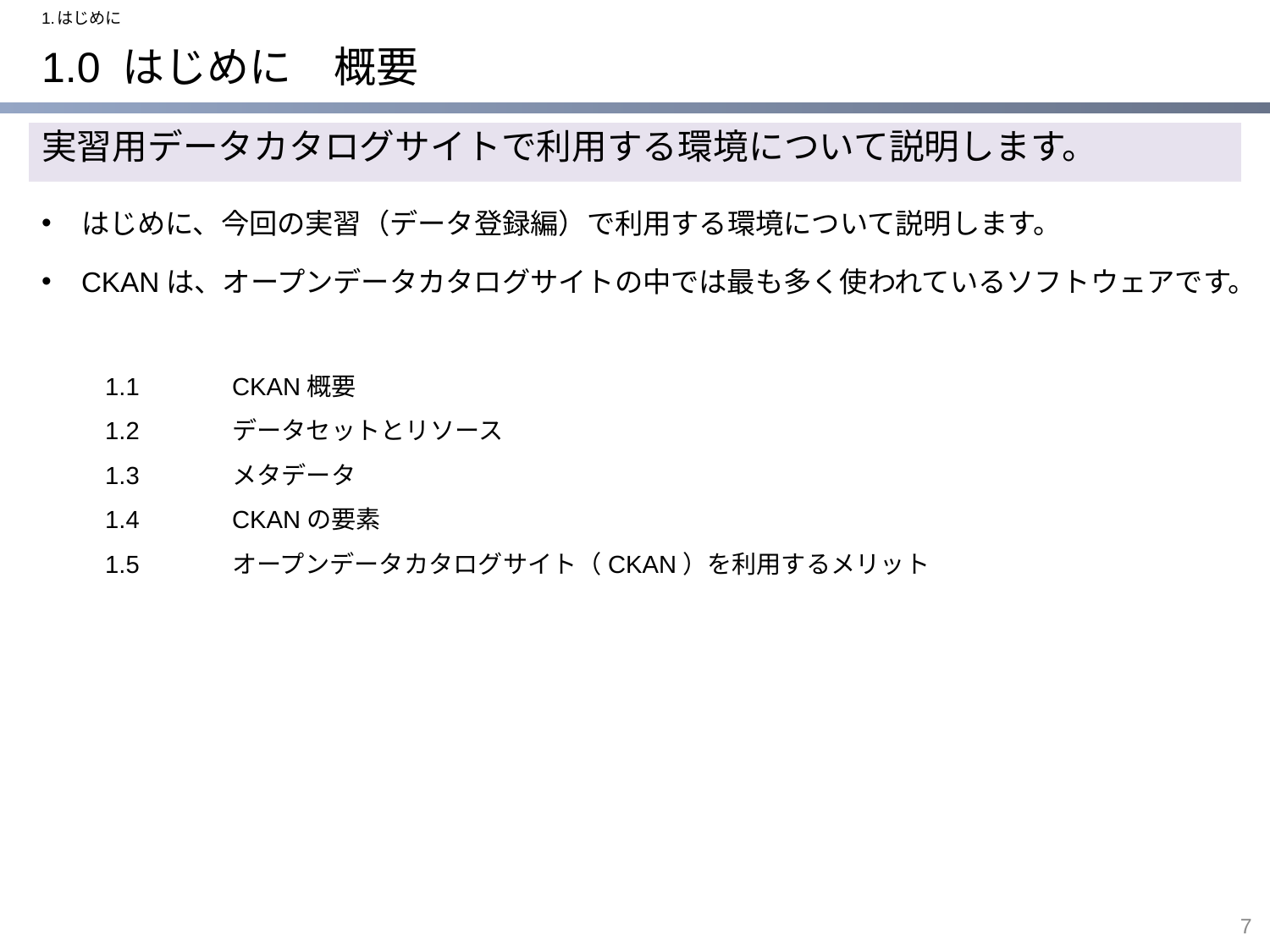

1.はじめに
# 1.0 はじめに　概要
実習用データカタログサイトで利用する環境について説明します。
はじめに、今回の実習（データ登録編）で利用する環境について説明します。
CKANは、オープンデータカタログサイトの中では最も多く使われているソフトウェアです。

1.1	CKAN概要
1.2	データセットとリソース
1.3	メタデータ
1.4	CKANの要素
1.5	オープンデータカタログサイト（CKAN）を利用するメリット